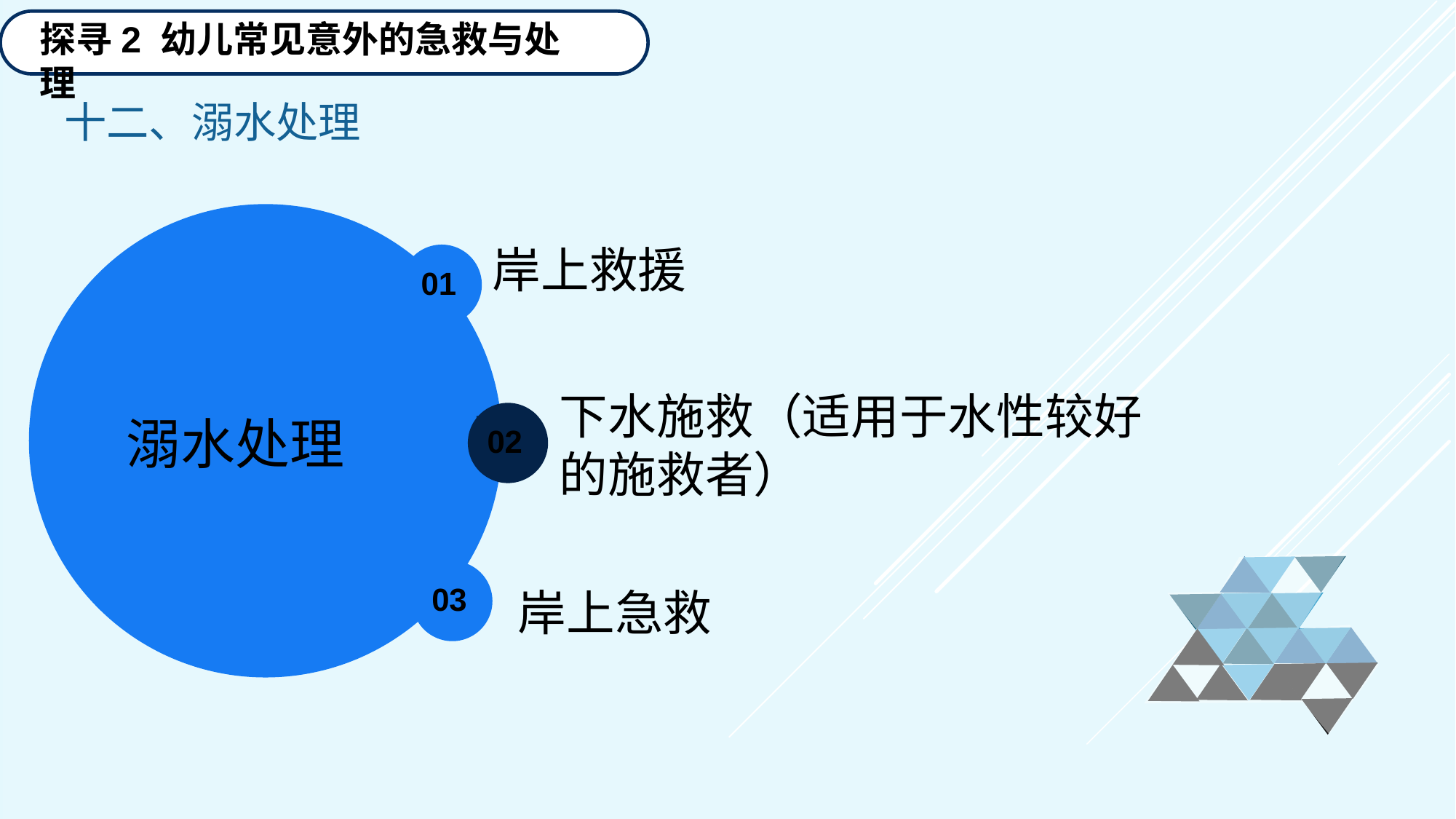

探寻2 幼儿常见意外的急救与处理
十二、溺水处理

01
岸上救援
溺水处理
下水施救（适用于水性较好的施救者）

02

03
岸上急救
延迟符